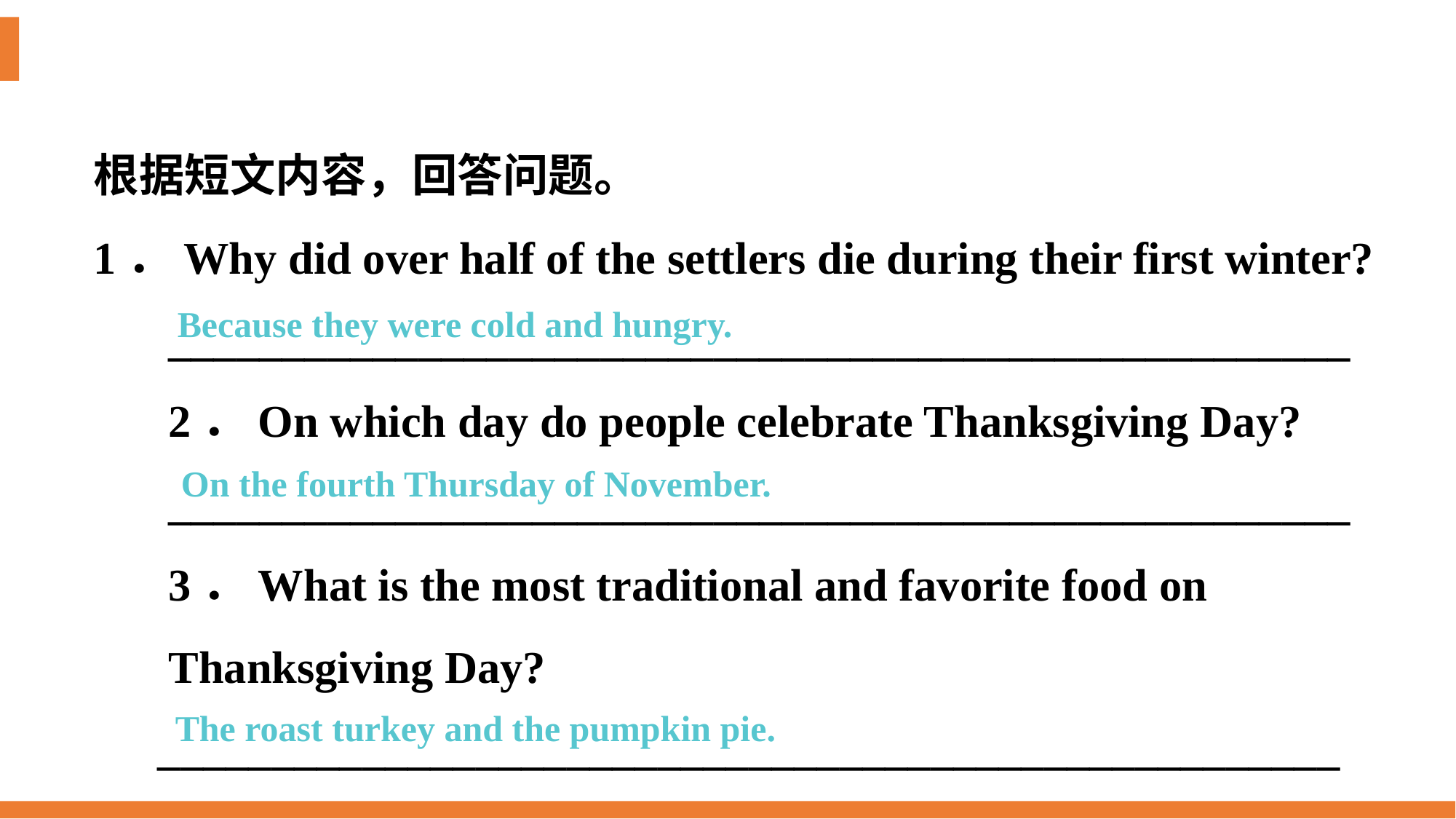

根据短文内容，回答问题。
1．Why did over half of the settlers die during their first winter?
____________________________________________________
2．On which day do people celebrate Thanksgiving Day?
____________________________________________________
3．What is the most traditional and favorite food on
Thanksgiving Day?
____________________________________________________
Because they were cold and hungry.
On the fourth Thursday of November.
The roast turkey and the pumpkin pie.